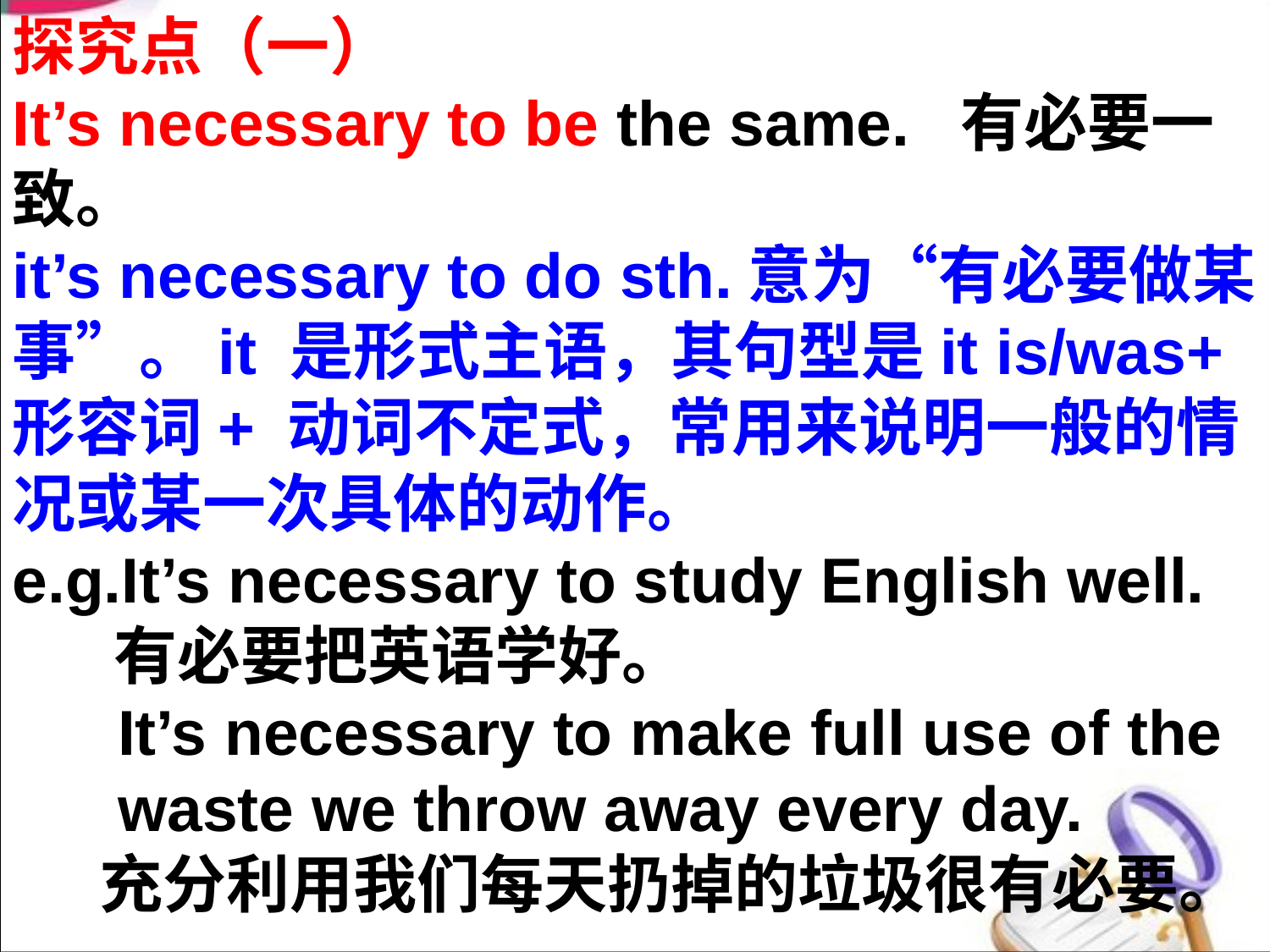

探究点（一）
It’s necessary to be the same.  有必要一致。
it’s necessary to do sth.意为“有必要做某事”。it 是形式主语，其句型是it is/was+ 形容词+ 动词不定式，常用来说明一般的情况或某一次具体的动作。
e.g.It’s necessary to study English well.
      有必要把英语学好。
      It’s necessary to make full use of the
      waste we throw away every day.
     充分利用我们每天扔掉的垃圾很有必要。